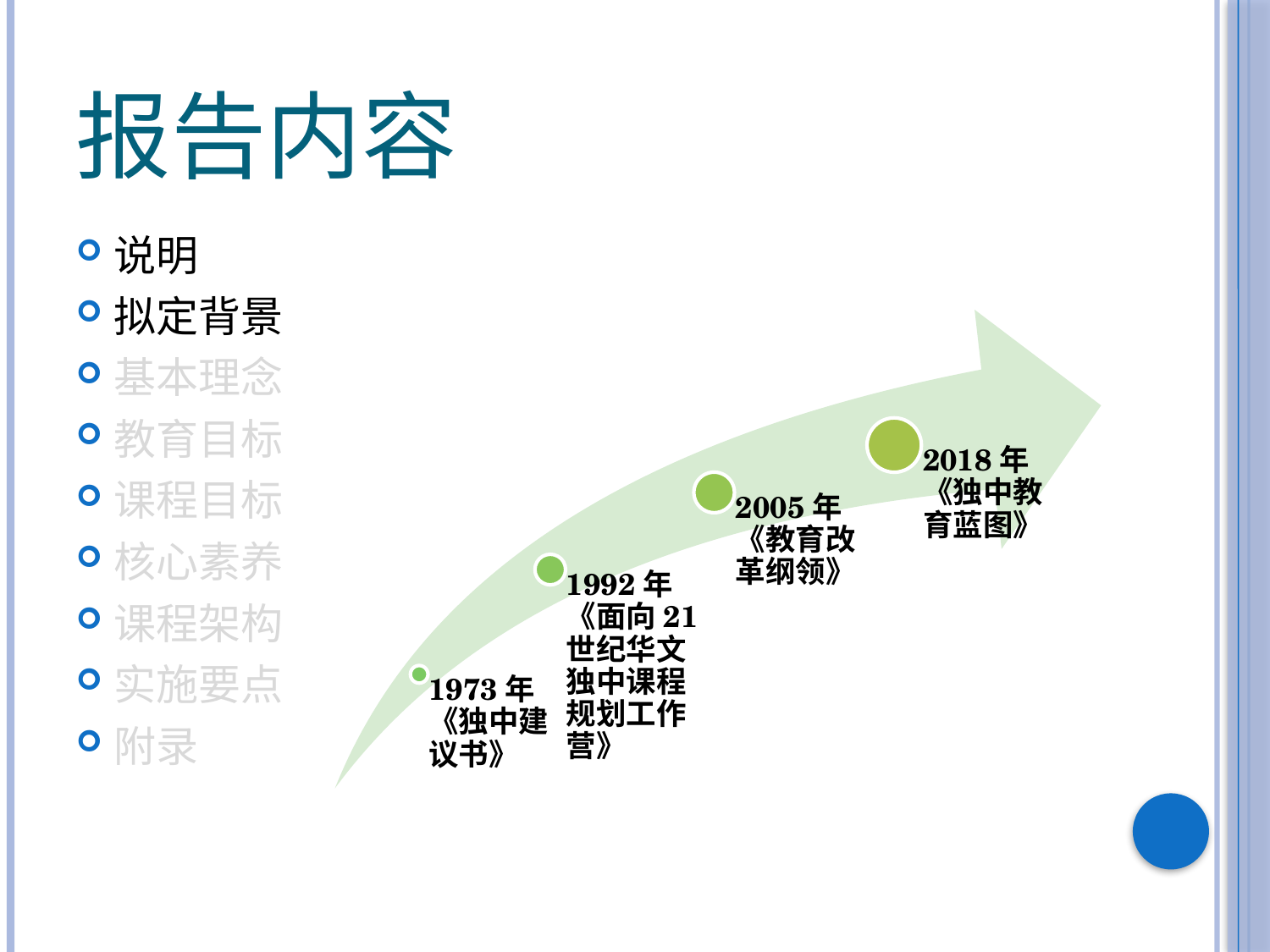

# 报告内容
说明
拟定背景
基本理念
教育目标
课程目标
核心素养
课程架构
实施要点
附录
1973年《独中建议书》
1992年《面向21世纪华文独中课程规划工作营》
2005年《教育改革纲领》
2018年《独中教育蓝图》